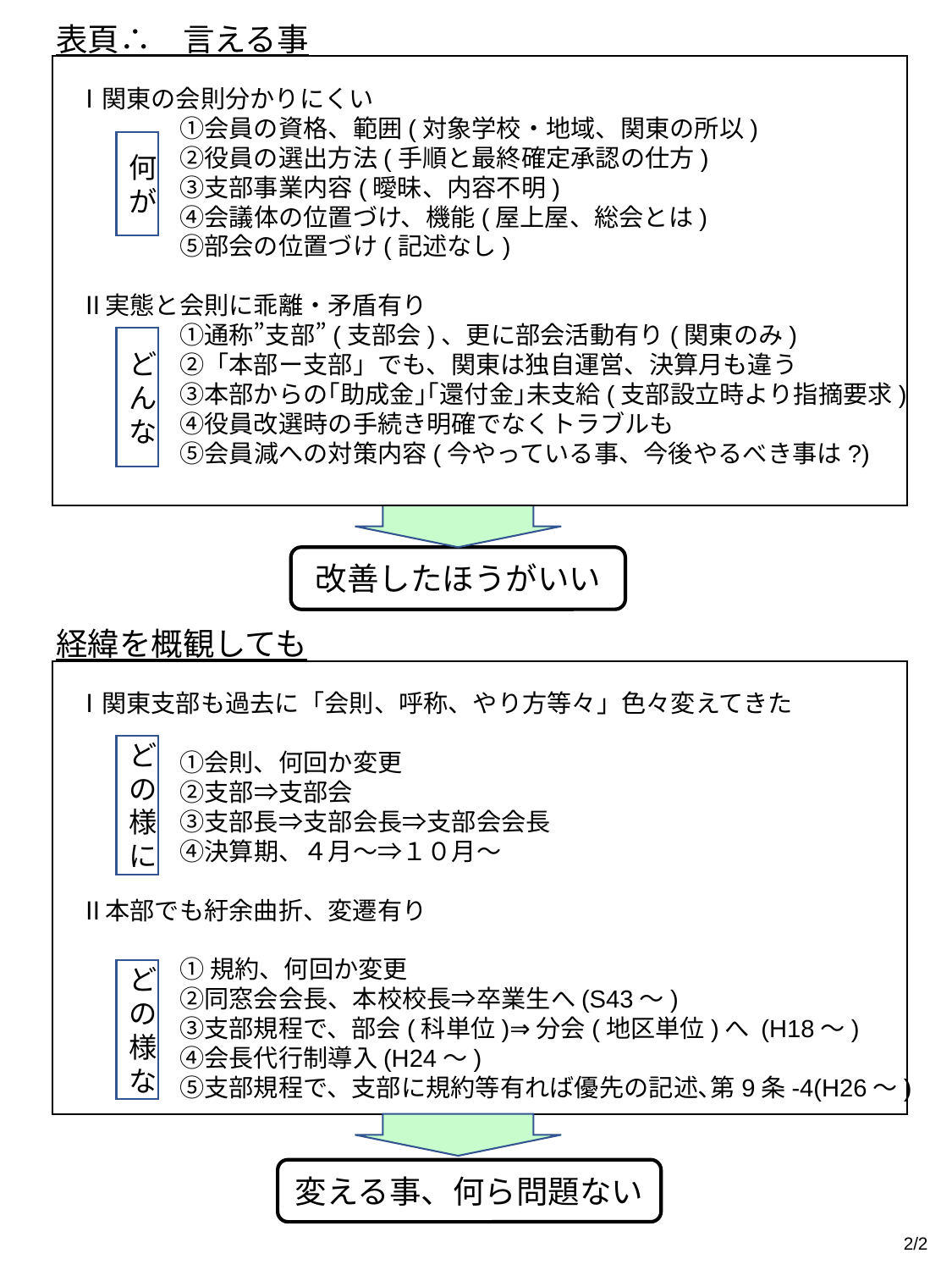

表頁∴　言える事

　Ⅰ関東の会則分かりにくい
　　　　　①会員の資格、範囲(対象学校・地域、関東の所以)
　　　　　②役員の選出方法(手順と最終確定承認の仕方)
　　　　　③支部事業内容(曖昧、内容不明)
　　　　　④会議体の位置づけ、機能(屋上屋、総会とは)
　　　　　⑤部会の位置づけ(記述なし)

　Ⅱ実態と会則に乖離・矛盾有り
　　　　　①通称”支部”(支部会)、更に部会活動有り(関東のみ)
　　　　　②「本部ー支部」でも、関東は独自運営、決算月も違う
　　　　　③本部からの｢助成金｣｢還付金｣未支給(支部設立時より指摘要求)
　　　　　④役員改選時の手続き明確でなくトラブルも
　　　　　⑤会員減への対策内容(今やっている事、今後やるべき事は?)

経緯を概観しても

　Ⅰ関東支部も過去に「会則、呼称、やり方等々」色々変えてきた

　　　　　①会則、何回か変更
　　　　　②支部⇒支部会
　　　　　③支部長⇒支部会長⇒支部会会長
　　　　　④決算期、４月～⇒１０月～

　Ⅱ本部でも紆余曲折、変遷有り

　　　　　① 規約、何回か変更
　　　　　②同窓会会長、本校校長⇒卒業生へ(S43～)
　　　　　③支部規程で、部会(科単位)⇒分会(地区単位)へ (H18～)
　　　　　④会長代行制導入(H24～)
　　　　　⑤支部規程で、支部に規約等有れば優先の記述､第9条-4(H26～)

何が
どんな

改善したほうがいい

どの様に
どの様な

変える事、何ら問題ない
2/2